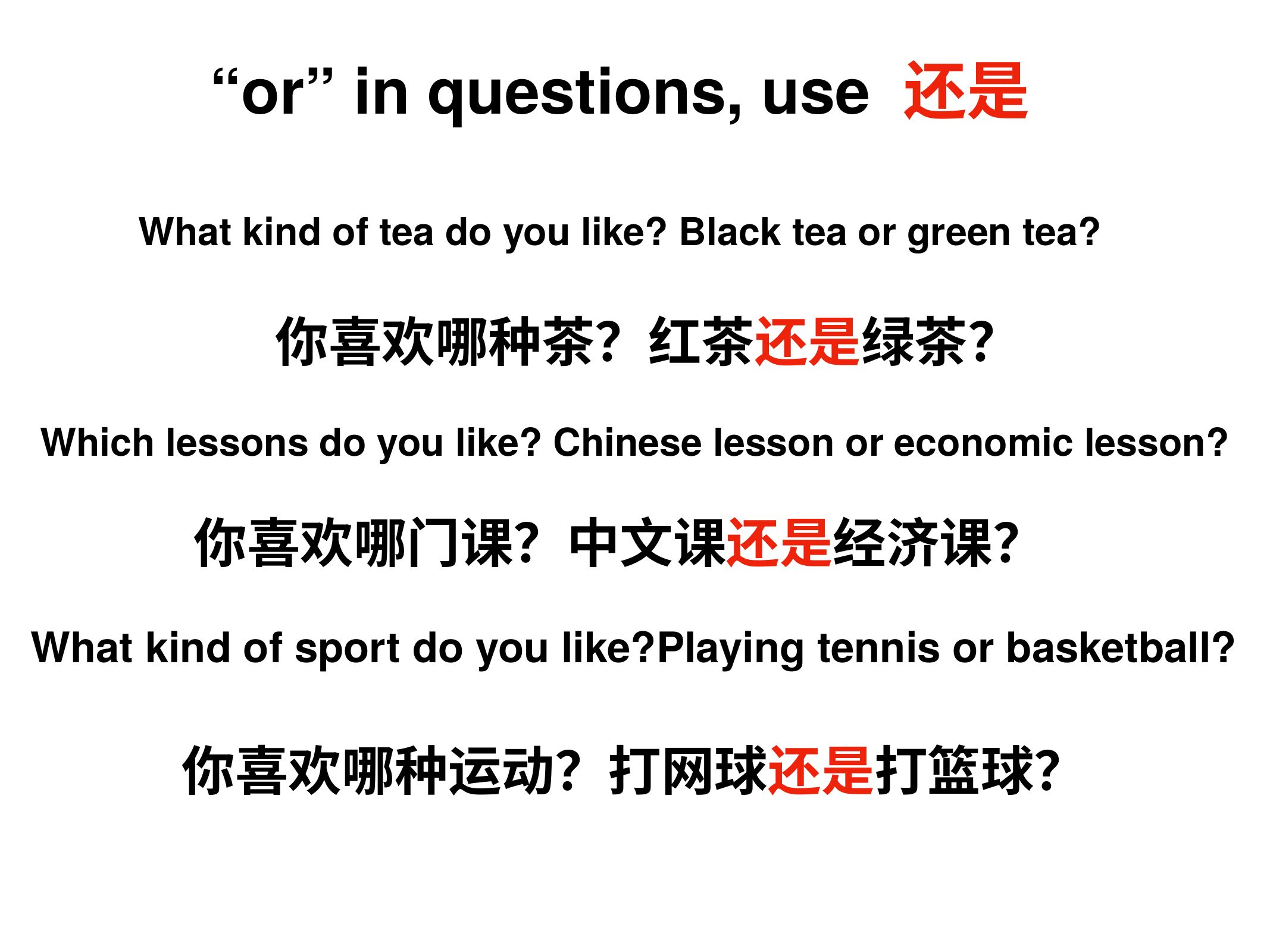

“or” in questions, use 还是
What kind of tea do you like? Black tea or green tea?
你喜欢哪种茶？红茶还是绿茶？
Which lessons do you like? Chinese lesson or economic lesson?
你喜欢哪门课？中文课还是经济课？
What kind of sport do you like?Playing tennis or basketball?
你喜欢哪种运动？打网球还是打篮球？